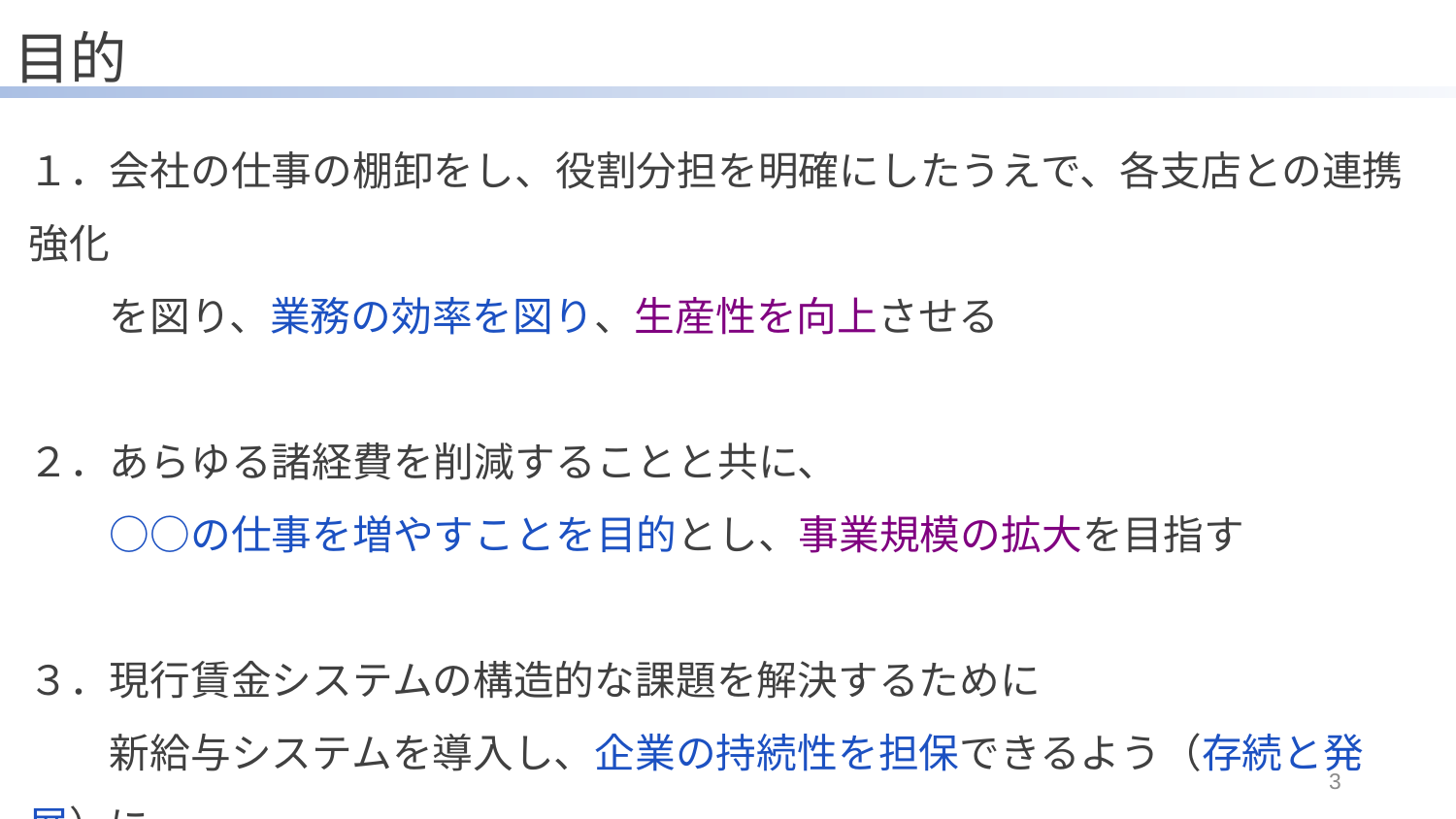

目的

１．会社の仕事の棚卸をし、役割分担を明確にしたうえで、各支店との連携強化
　　を図り、業務の効率を図り、生産性を向上させる

２．あらゆる諸経費を削減することと共に、
　　○○の仕事を増やすことを目的とし、事業規模の拡大を目指す

３．現行賃金システムの構造的な課題を解決するために
　　新給与システムを導入し、企業の持続性を担保できるよう（存続と発展）に
　　改善すると共に、社員のやる気を喚起する

3